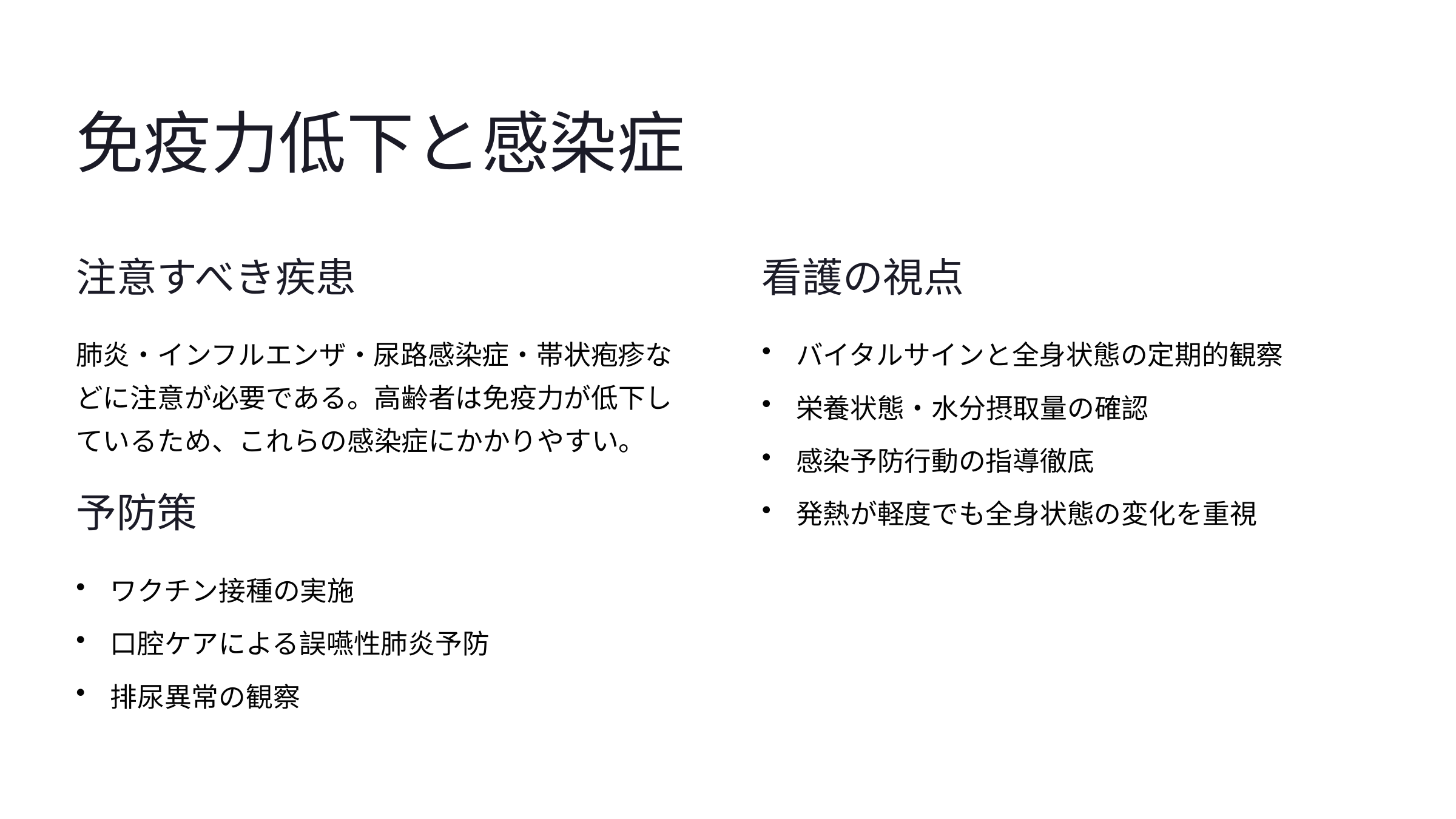

免疫力低下と感染症
注意すべき疾患
看護の視点
肺炎・インフルエンザ・尿路感染症・帯状疱疹などに注意が必要である。高齢者は免疫力が低下しているため、これらの感染症にかかりやすい。
バイタルサインと全身状態の定期的観察
栄養状態・水分摂取量の確認
感染予防行動の指導徹底
予防策
発熱が軽度でも全身状態の変化を重視
ワクチン接種の実施
口腔ケアによる誤嚥性肺炎予防
排尿異常の観察